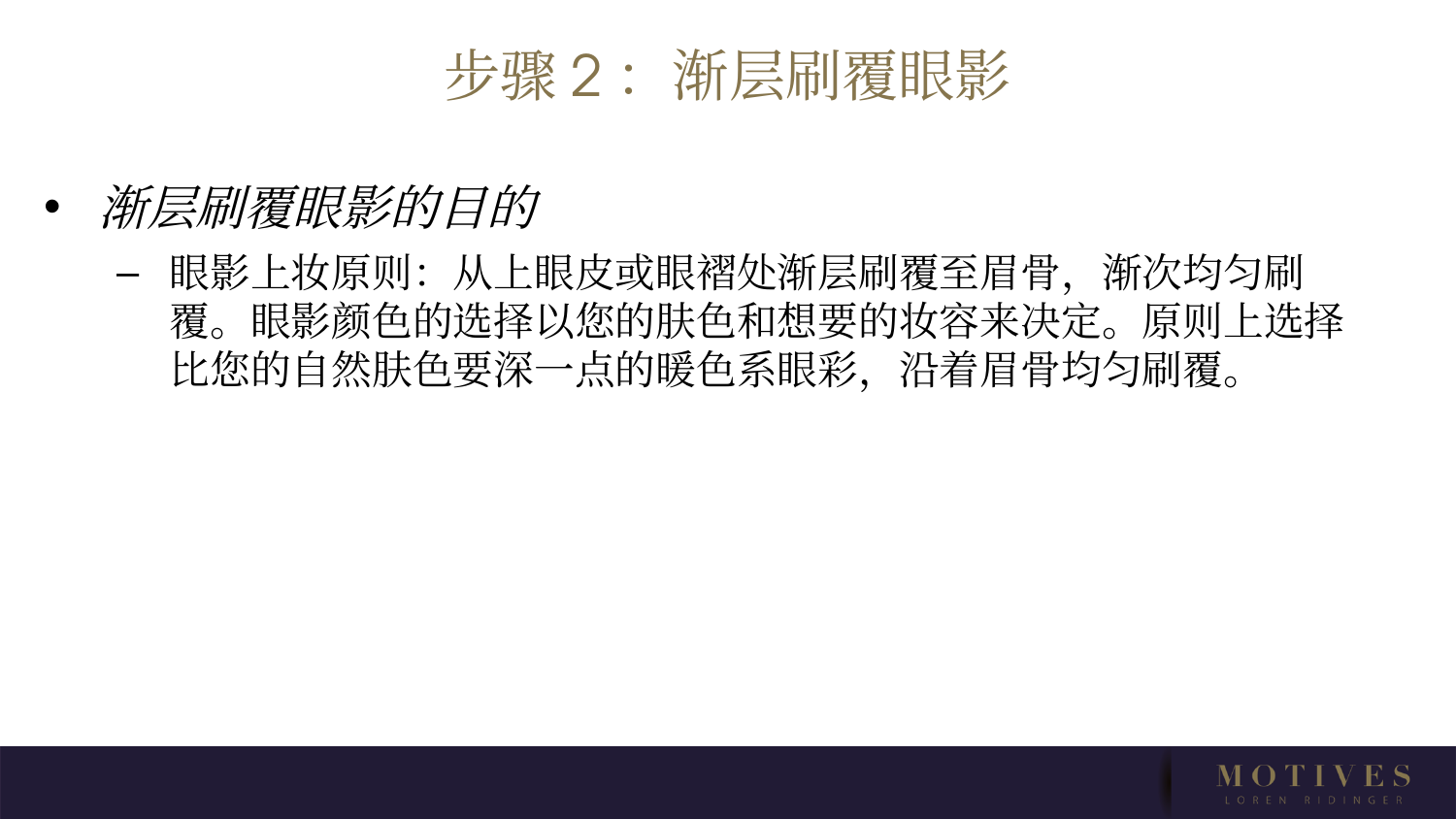

# 步骤2：渐层刷覆眼影
渐层刷覆眼影的目的
眼影上妆原则：从上眼皮或眼褶处渐层刷覆至眉骨，渐次均匀刷覆。眼影颜色的选择以您的肤色和想要的妆容来决定。原则上选择比您的自然肤色要深一点的暖色系眼彩，沿着眉骨均匀刷覆。